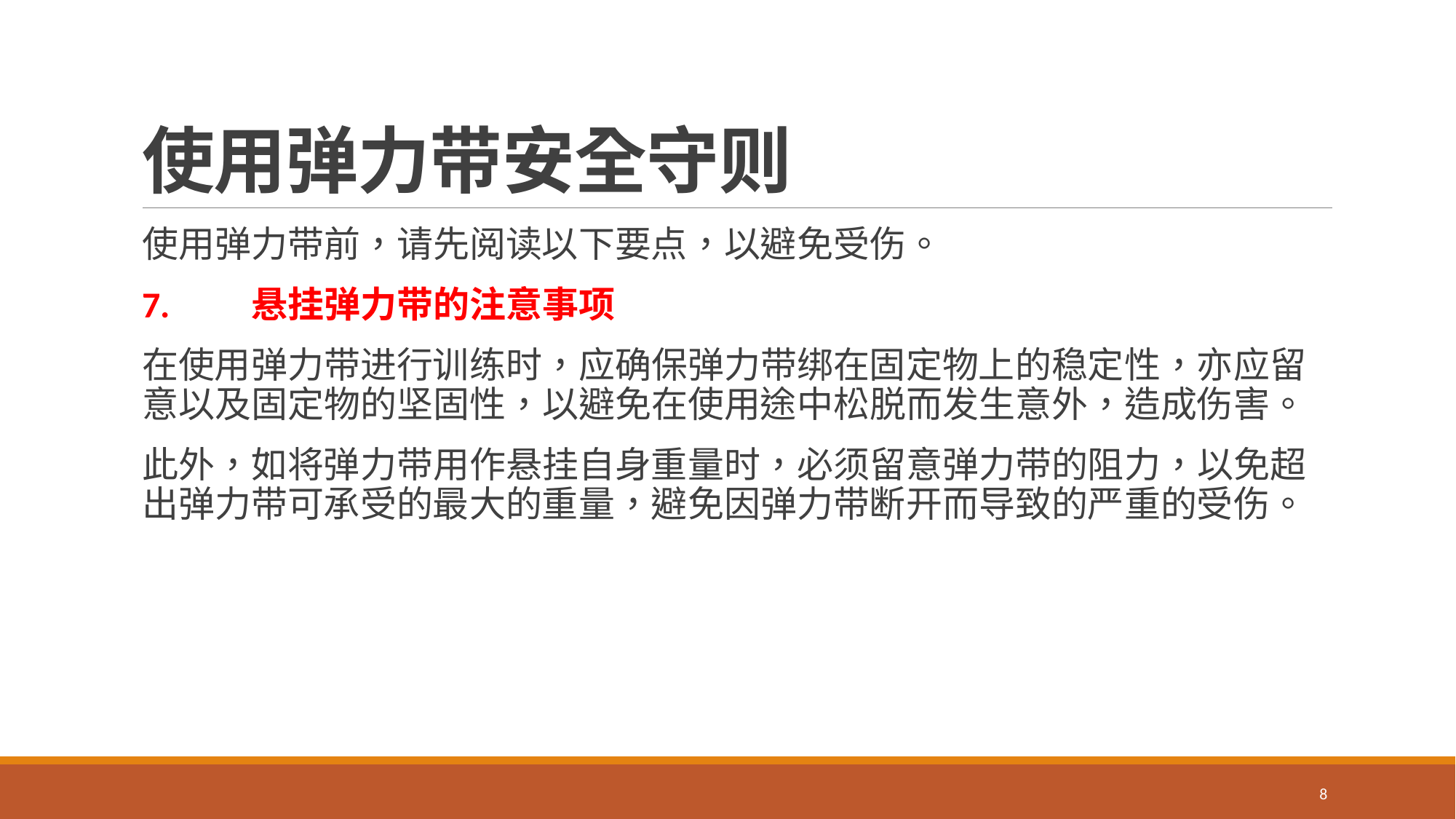

# 使用弹力带安全守则
使用弹力带前，请先阅读以下要点，以避免受伤。
7.	悬挂弹力带的注意事项
在使用弹力带进行训练时，应确保弹力带绑在固定物上的稳定性，亦应留意以及固定物的坚固性，以避免在使用途中松脱而发生意外，造成伤害。
此外，如将弹力带用作悬挂自身重量时，必须留意弹力带的阻力，以免超出弹力带可承受的最大的重量，避免因弹力带断开而导致的严重的受伤。

8